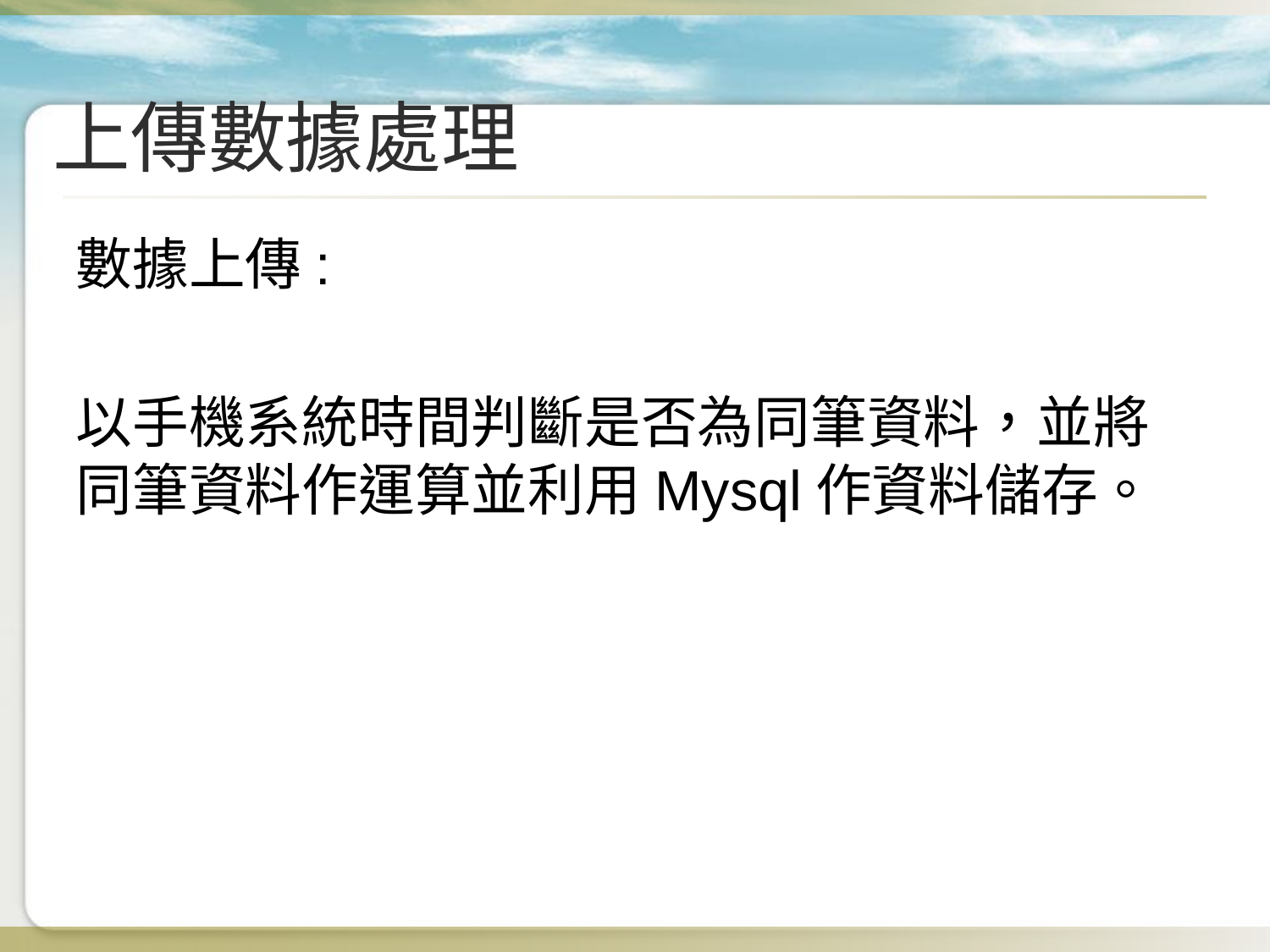

# 上傳數據處理
數據上傳:

以手機系統時間判斷是否為同筆資料，並將同筆資料作運算並利用Mysql作資料儲存。